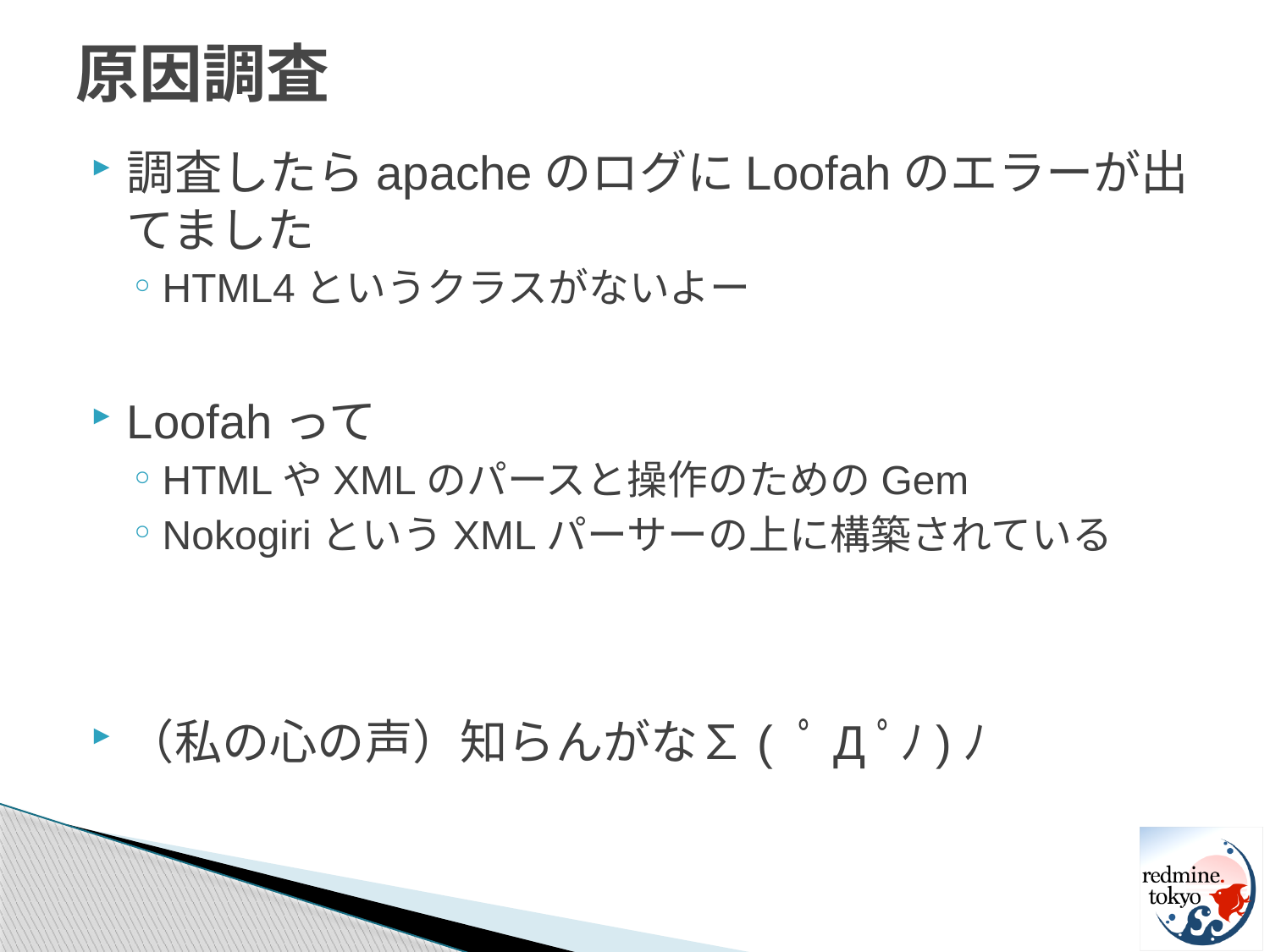

# 原因調査
調査したらapacheのログにLoofahのエラーが出てました
HTML4というクラスがないよー

Loofahって
HTMLやXMLのパースと操作のためのGem
NokogiriというXMLパーサーの上に構築されている

（私の心の声）知らんがな∑( ﾟДﾟﾉ)ﾉ